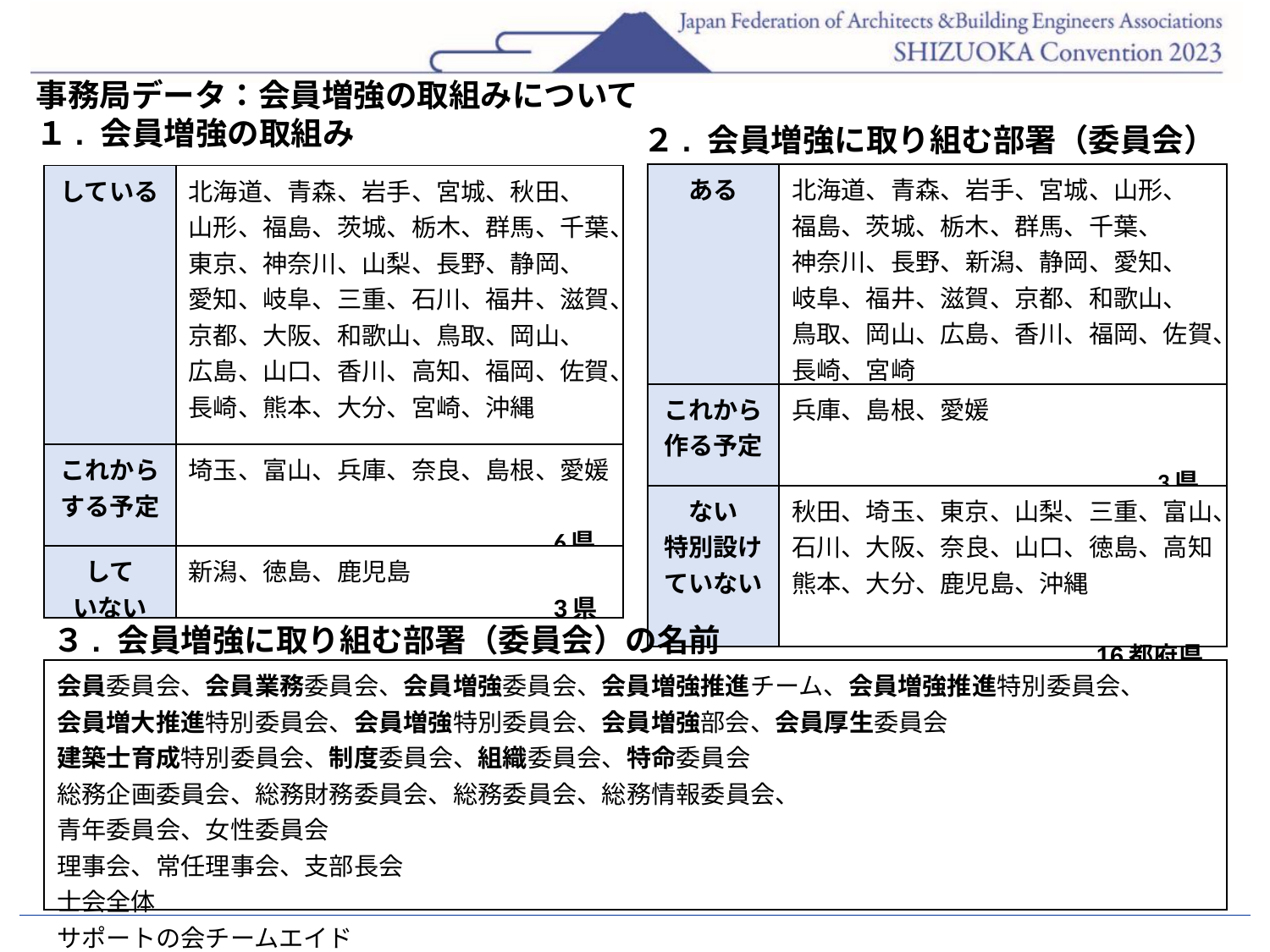

事務局データ：会員増強の取組みについて
１. 会員増強の取組み
２. 会員増強に取り組む部署（委員会）
| ある | 北海道、青森、岩手、宮城、山形、 福島、茨城、栃木、群馬、千葉、 神奈川、長野、新潟、静岡、愛知、 岐阜、福井、滋賀、京都、和歌山、 鳥取、岡山、広島、香川、福岡、佐賀、長崎、宮崎　 　　　　　 　　　　　　　　　　　　28道府県 |
| --- | --- |
| これから 作る予定 | 兵庫、島根、愛媛　　　　　　　　　　　　　 　　　　　　　　　　　　　　 3県 |
| ない 特別設けていない | 秋田、埼玉、東京、山梨、三重、富山、石川、大阪、奈良、山口、徳島、高知 熊本、大分、鹿児島、沖縄　　　　　　　　　　　　　　 　　 　　　　　　　　　　　　16都府県 |
| している | 北海道、青森、岩手、宮城、秋田、 山形、福島、茨城、栃木、群馬、千葉、東京、神奈川、山梨、長野、静岡、 愛知、岐阜、三重、石川、福井、滋賀、京都、大阪、和歌山、鳥取、岡山、 広島、山口、香川、高知、福岡、佐賀、長崎、熊本、大分、宮崎、沖縄　 　　　　　 　　　　　　　　　　　38都道府県 |
| --- | --- |
| これから する予定 | 埼玉、富山、兵庫、奈良、島根、愛媛　　　　　　　　　　　　　 　　　　　　　　　　　　　　 6県 |
| して いない | 新潟、徳島、鹿児島　　　　 　　　　　　　　　　　　　　 3県 |
３. 会員増強に取り組む部署（委員会）の名前
| 会員委員会、会員業務委員会、会員増強委員会、会員増強推進チーム、会員増強推進特別委員会、 会員増大推進特別委員会、会員増強特別委員会、会員増強部会、会員厚生委員会 建築士育成特別委員会、制度委員会、組織委員会、特命委員会 総務企画委員会、総務財務委員会、総務委員会、総務情報委員会、 青年委員会、女性委員会 理事会、常任理事会、支部長会 士会全体 サポートの会チームエイド |
| --- |